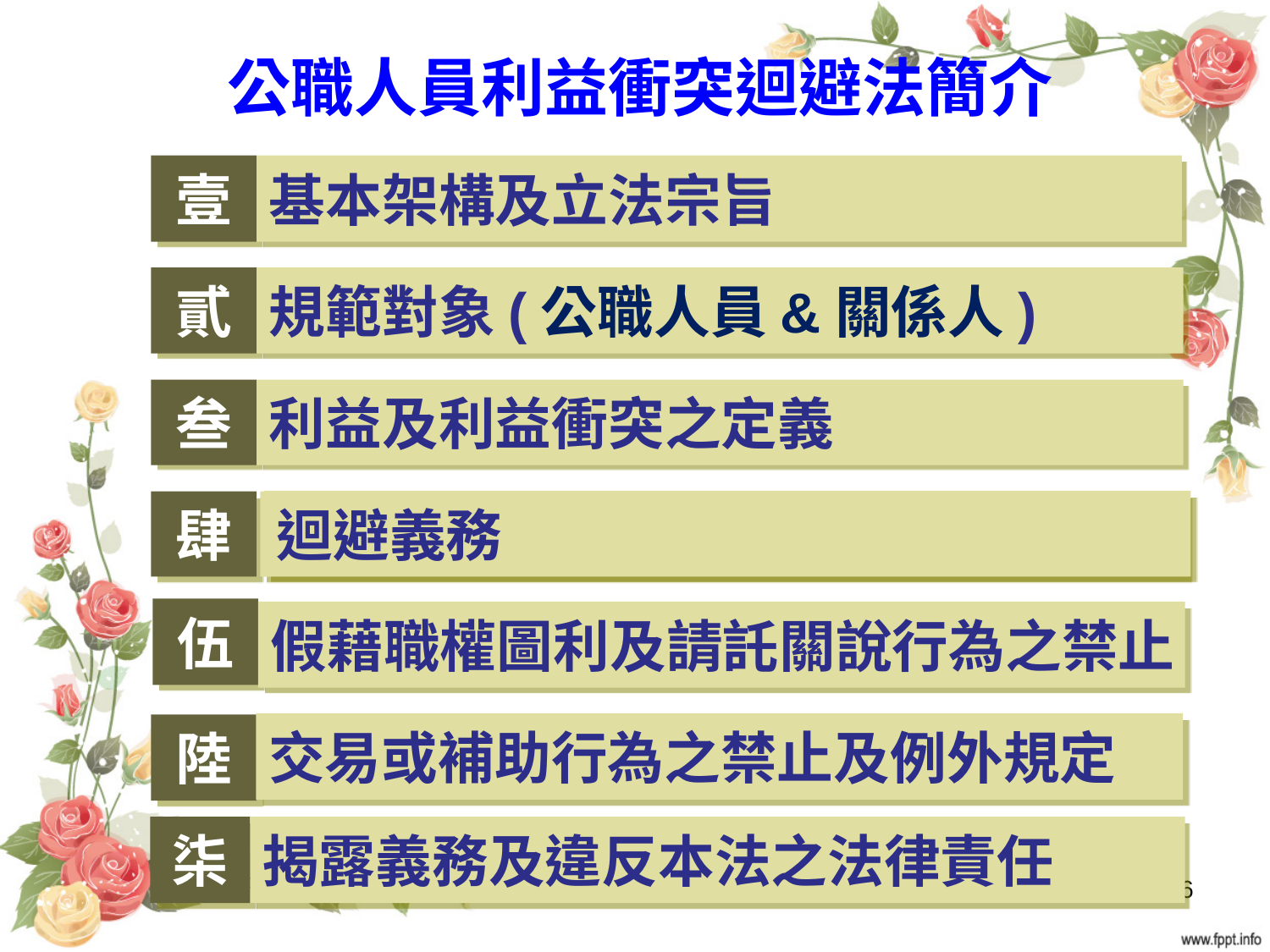

# 公職人員利益衝突迴避法簡介
壹
基本架構及立法宗旨
貳
規範對象(公職人員&關係人)
叁
利益及利益衝突之定義
迴避義務
肆

伍
假藉職權圖利及請託關說行為之禁止
交易或補助行為之禁止及例外規定
陸

柒
揭露義務及違反本法之法律責任
66